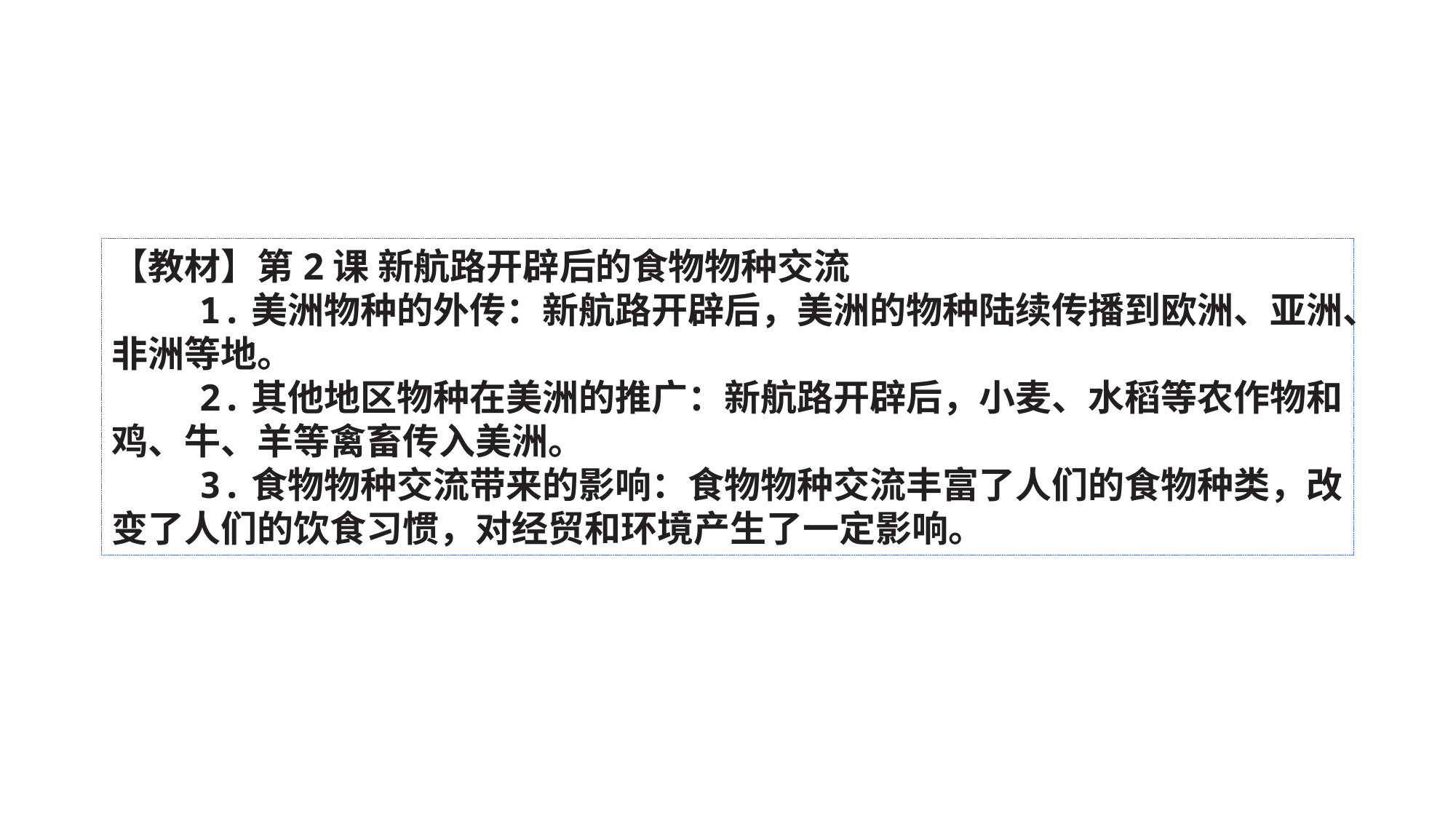

【教材】第2课 新航路开辟后的食物物种交流
    1.美洲物种的外传：新航路开辟后，美洲的物种陆续传播到欧洲、亚洲、非洲等地。
    2.其他地区物种在美洲的推广：新航路开辟后，小麦、水稻等农作物和鸡、牛、羊等禽畜传入美洲。
    3.食物物种交流带来的影响：食物物种交流丰富了人们的食物种类，改变了人们的饮食习惯，对经贸和环境产生了一定影响。